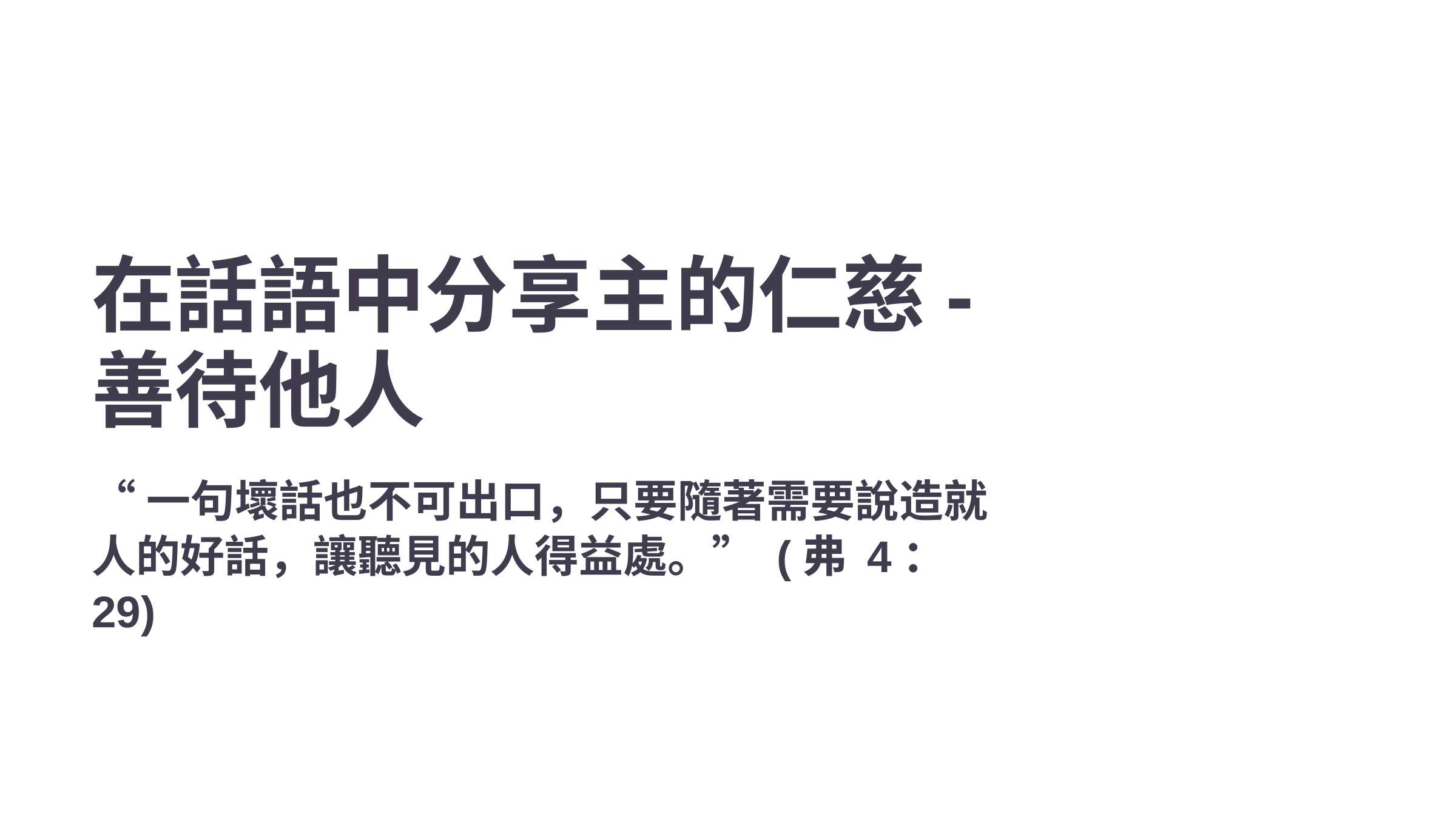

在話語中分享主的仁慈-善待他人
“一句壞話也不可出口，只要隨著需要說造就人的好話，讓聽見的人得益處。” (弗 4：29)